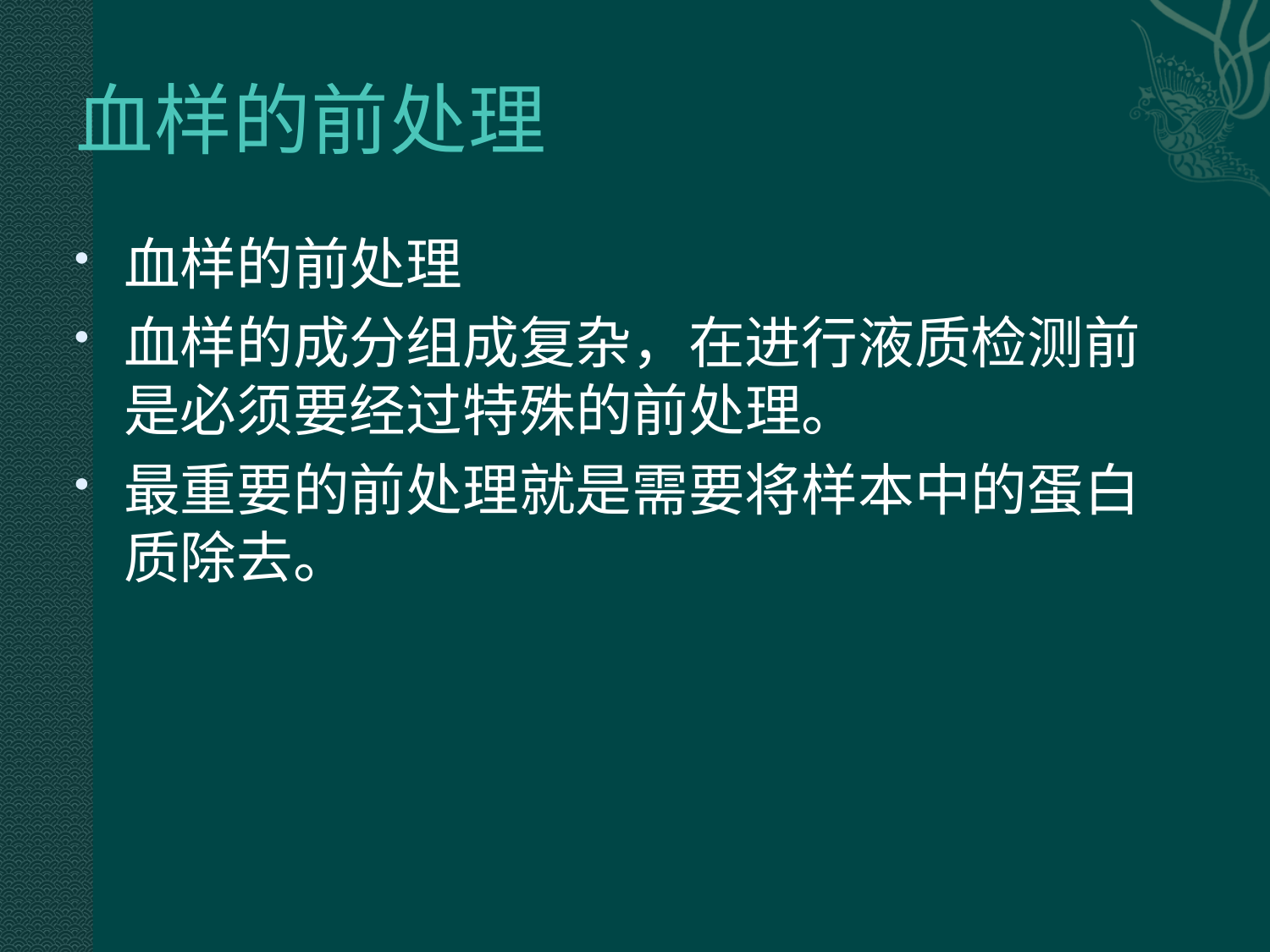

# 血样的前处理
血样的前处理
血样的成分组成复杂，在进行液质检测前是必须要经过特殊的前处理。
最重要的前处理就是需要将样本中的蛋白质除去。